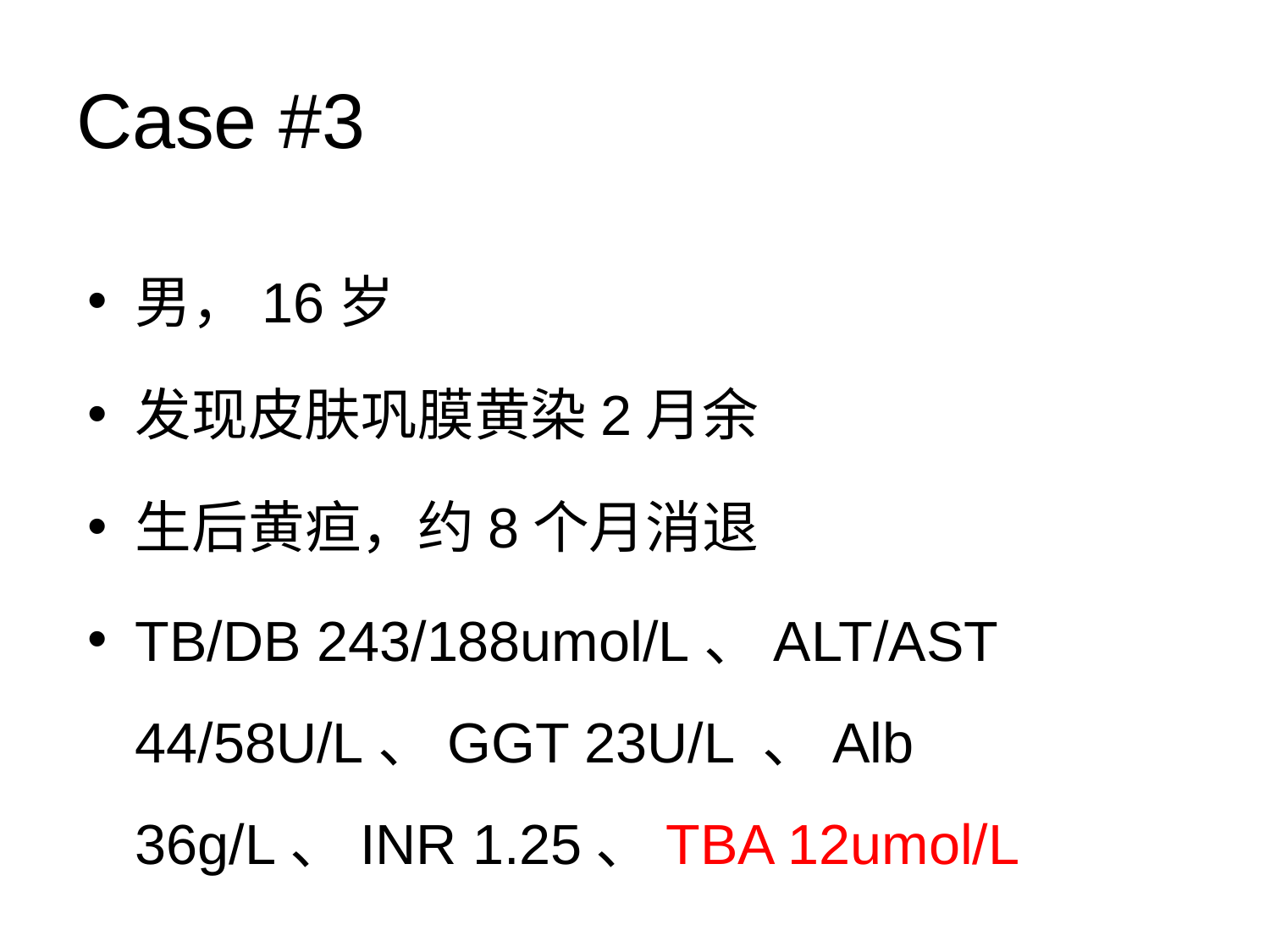

# Case #3
男，16岁
发现皮肤巩膜黄染2月余
生后黄疸，约8个月消退
TB/DB 243/188umol/L、ALT/AST 44/58U/L、GGT 23U/L 、Alb 36g/L、INR 1.25、TBA 12umol/L